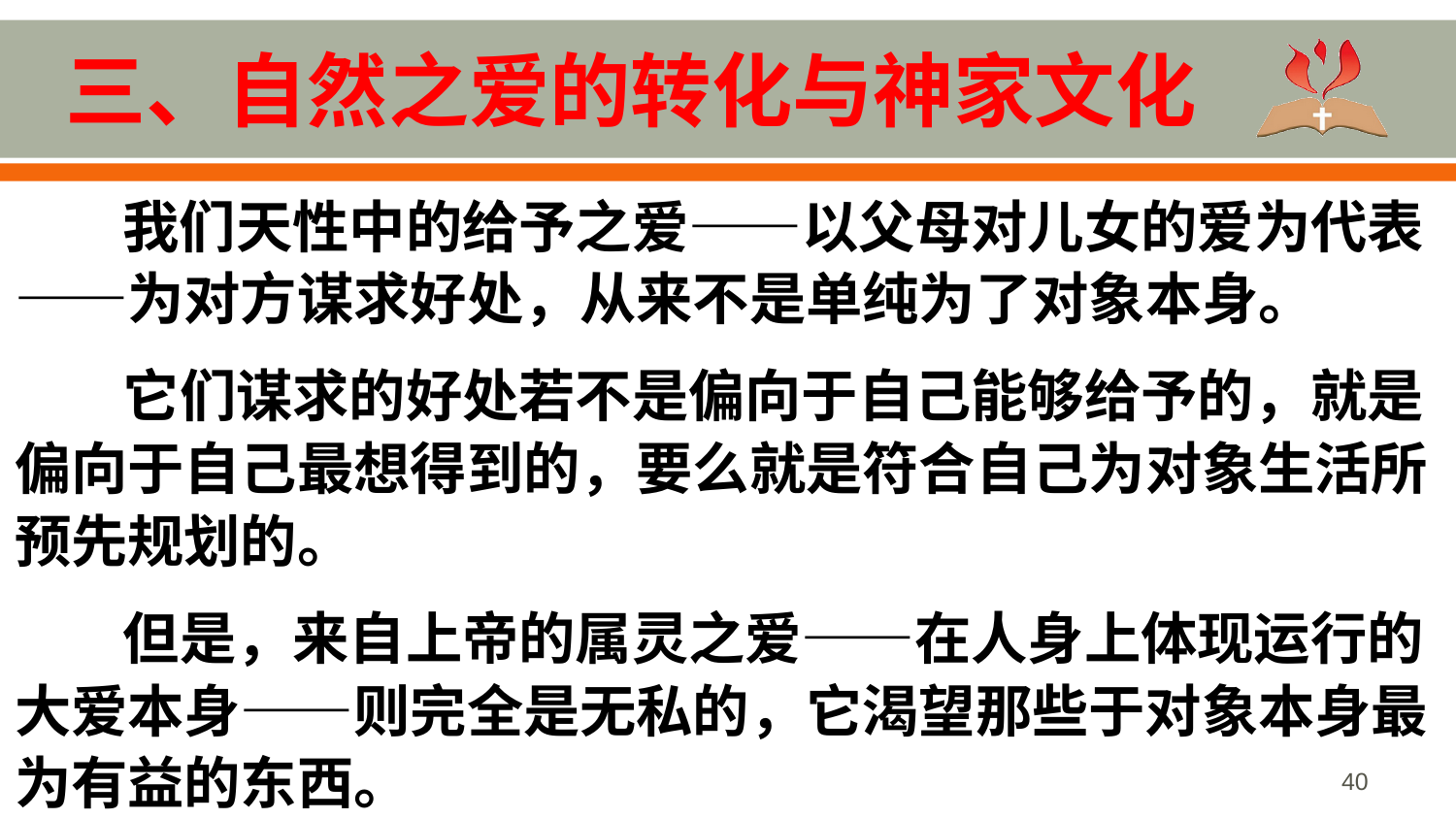

# 三、自然之爱的转化与神家文化
我们天性中的给予之爱——以父母对儿女的爱为代表——为对方谋求好处，从来不是单纯为了对象本身。
它们谋求的好处若不是偏向于自己能够给予的，就是偏向于自己最想得到的，要么就是符合自己为对象生活所预先规划的。
但是，来自上帝的属灵之爱——在人身上体现运行的大爱本身——则完全是无私的，它渴望那些于对象本身最为有益的东西。

40